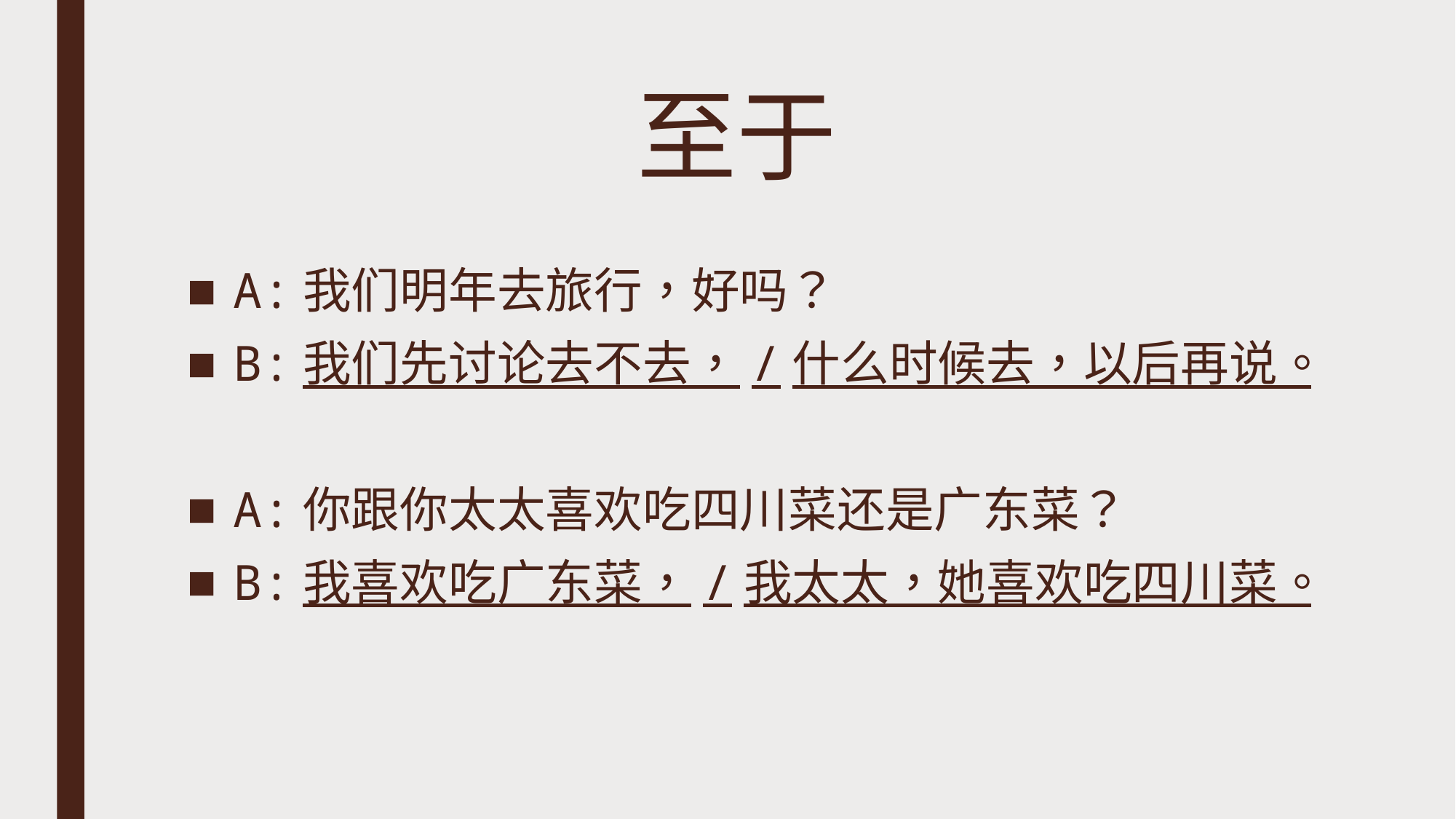

# 至于
A:我们明年去旅行，好吗？
B:我们先讨论去不去，/什么时候去，以后再说。

A:你跟你太太喜欢吃四川菜还是广东菜？
B:我喜欢吃广东菜，/我太太，她喜欢吃四川菜。